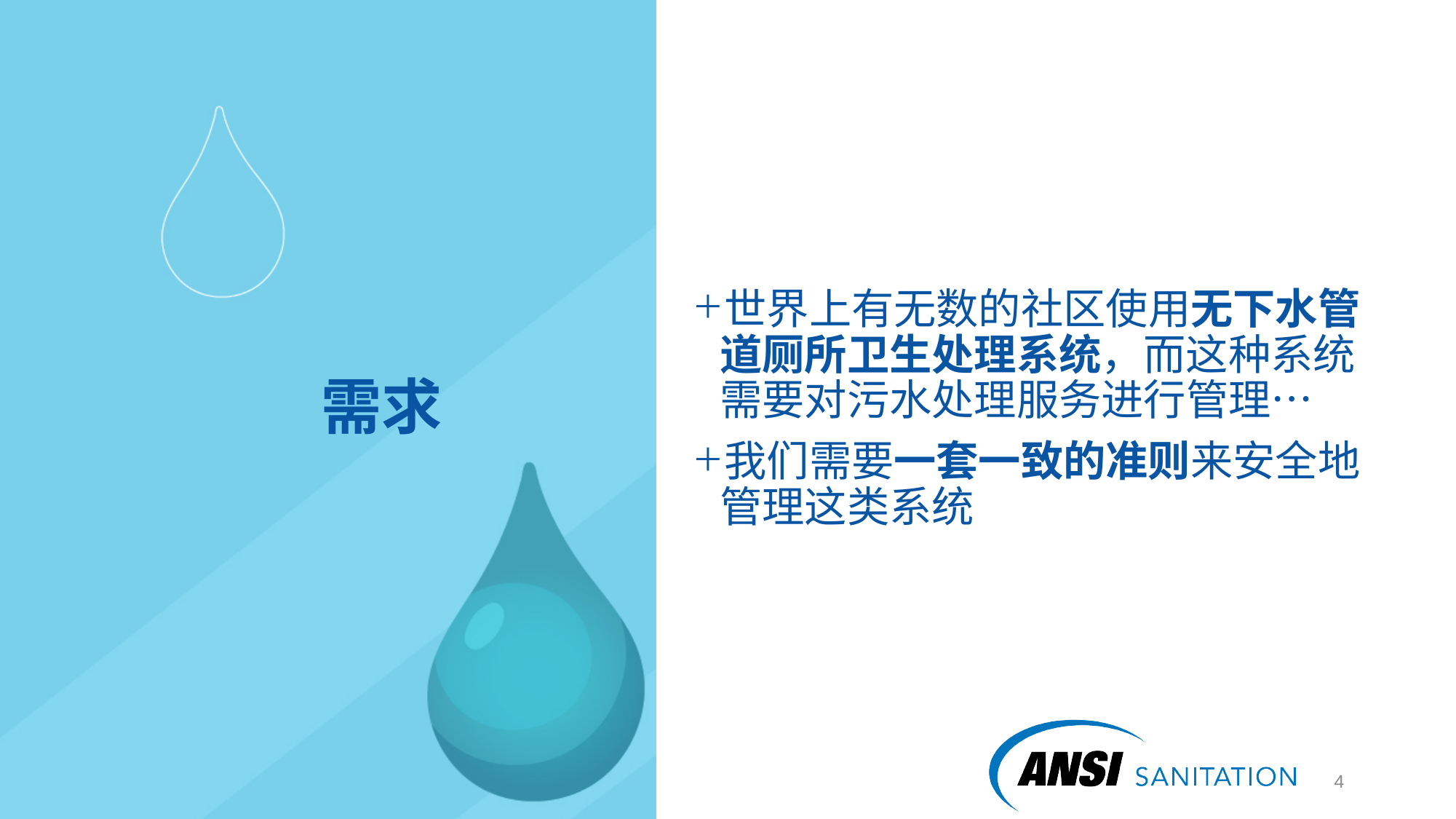

世界上有无数的社区使用无下水管道厕所卫生处理系统，而这种系统需要对污水处理服务进行管理…
我们需要一套一致的准则来安全地管理这类系统
# 需求
4